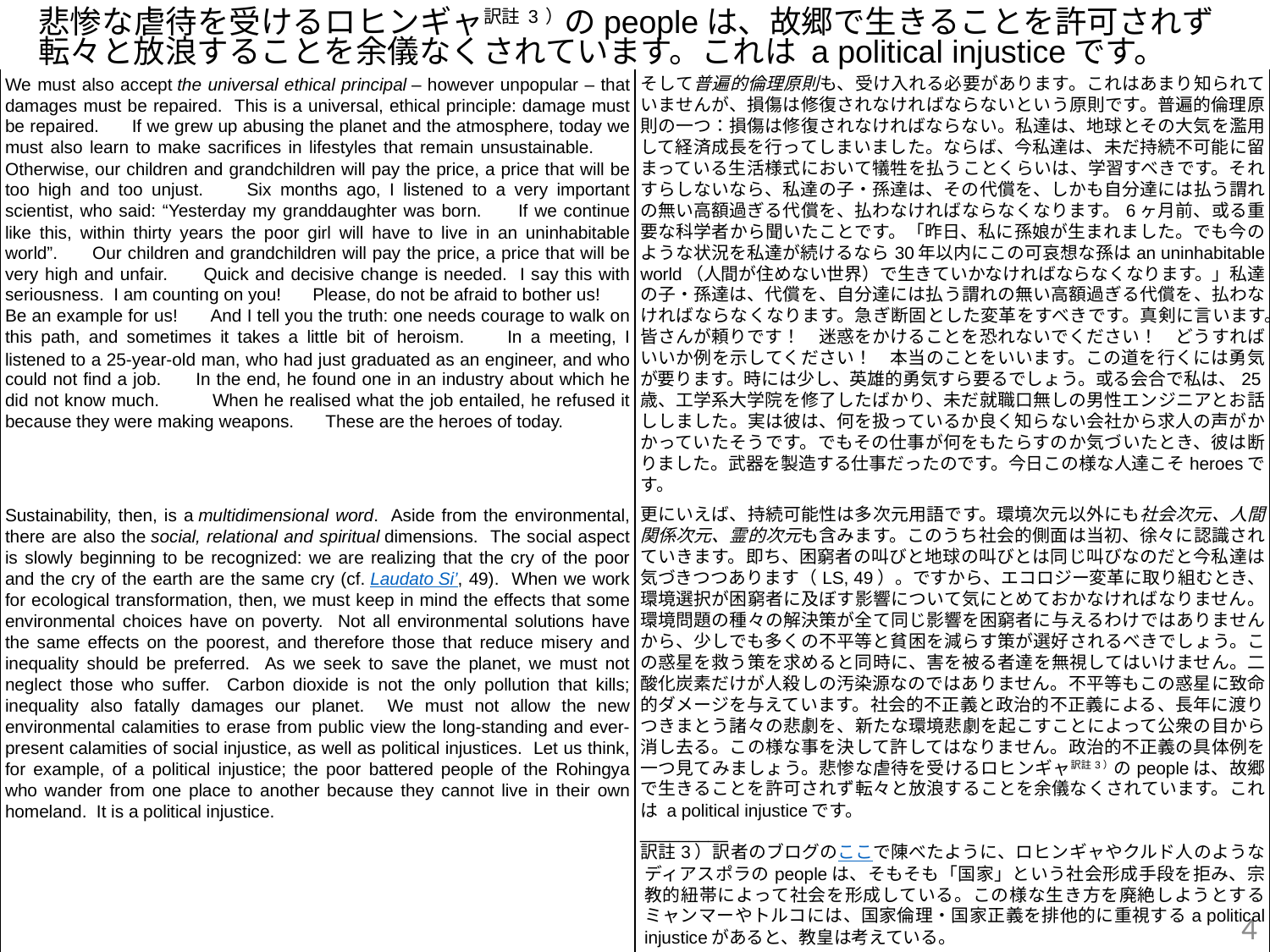

# 悲惨な虐待を受けるロヒンギャ訳註3）のpeopleは、故郷で生きることを許可されず転々と放浪することを余儀なくされています。これは a political injusticeです。
| We must also accept the universal ethical principal – however unpopular – that damages must be repaired. This is a universal, ethical principle: damage must be repaired. 　If we grew up abusing the planet and the atmosphere, today we must also learn to make sacrifices in lifestyles that remain unsustainable. 　Otherwise, our children and grandchildren will pay the price, a price that will be too high and too unjust. 　Six months ago, I listened to a very important scientist, who said: “Yesterday my granddaughter was born. 　If we continue like this, within thirty years the poor girl will have to live in an uninhabitable world”. 　Our children and grandchildren will pay the price, a price that will be very high and unfair. 　Quick and decisive change is needed. I say this with seriousness. I am counting on you! 　Please, do not be afraid to bother us! 　Be an example for us! 　And I tell you the truth: one needs courage to walk on this path, and sometimes it takes a little bit of heroism. 　In a meeting, I listened to a 25-year-old man, who had just graduated as an engineer, and who could not find a job. 　In the end, he found one in an industry about which he did not know much. 　　When he realised what the job entailed, he refused it because they were making weapons. 　These are the heroes of today. | そして普遍的倫理原則も、受け入れる必要があります。これはあまり知られていませんが、損傷は修復されなければならないという原則です。普遍的倫理原則の一つ：損傷は修復されなければならない。私達は、地球とその大気を濫用して経済成長を行ってしまいました。ならば、今私達は、未だ持続不可能に留まっている生活様式において犠牲を払うことくらいは、学習すべきです。それすらしないなら、私達の子・孫達は、その代償を、しかも自分達には払う謂れの無い高額過ぎる代償を、払わなければならなくなります。6ヶ月前、或る重要な科学者から聞いたことです。「昨日、私に孫娘が生まれました。でも今のような状況を私達が続けるなら30年以内にこの可哀想な孫はan uninhabitable world（人間が住めない世界）で生きていかなければならなくなります。」私達の子・孫達は、代償を、自分達には払う謂れの無い高額過ぎる代償を、払わなければならなくなります。急ぎ断固とした変革をすべきです。真剣に言います。皆さんが頼りです！　迷惑をかけることを恐れないでください！　どうすればいいか例を示してください！　本当のことをいいます。この道を行くには勇気が要ります。時には少し、英雄的勇気すら要るでしょう。或る会合で私は、25歳、工学系大学院を修了したばかり、未だ就職口無しの男性エンジニアとお話ししました。実は彼は、何を扱っているか良く知らない会社から求人の声がかかっていたそうです。でもその仕事が何をもたらすのか気づいたとき、彼は断りました。武器を製造する仕事だったのです。今日この様な人達こそheroesです。 |
| --- | --- |
| Sustainability, then, is a multidimensional word. Aside from the environmental, there are also the social, relational and spiritual dimensions. The social aspect is slowly beginning to be recognized: we are realizing that the cry of the poor and the cry of the earth are the same cry (cf. Laudato Si’, 49). When we work for ecological transformation, then, we must keep in mind the effects that some environmental choices have on poverty. Not all environmental solutions have the same effects on the poorest, and therefore those that reduce misery and inequality should be preferred. As we seek to save the planet, we must not neglect those who suffer. Carbon dioxide is not the only pollution that kills; inequality also fatally damages our planet. We must not allow the new environmental calamities to erase from public view the long-standing and ever-present calamities of social injustice, as well as political injustices. Let us think, for example, of a political injustice; the poor battered people of the Rohingya who wander from one place to another because they cannot live in their own homeland. It is a political injustice. | 更にいえば、持続可能性は多次元用語です。環境次元以外にも社会次元、人間関係次元、霊的次元も含みます。このうち社会的側面は当初、徐々に認識されていきます。即ち、困窮者の叫びと地球の叫びとは同じ叫びなのだと今私達は気づきつつあります（LS, 49）。ですから、エコロジー変革に取り組むとき、環境選択が困窮者に及ぼす影響について気にとめておかなければなりません。環境問題の種々の解決策が全て同じ影響を困窮者に与えるわけではありませんから、少しでも多くの不平等と貧困を減らす策が選好されるべきでしょう。この惑星を救う策を求めると同時に、害を被る者達を無視してはいけません。二酸化炭素だけが人殺しの汚染源なのではありません。不平等もこの惑星に致命的ダメージを与えています。社会的不正義と政治的不正義による、長年に渡りつきまとう諸々の悲劇を、新たな環境悲劇を起こすことによって公衆の目から消し去る。この様な事を決して許してはなりません。政治的不正義の具体例を一つ見てみましょう。悲惨な虐待を受けるロヒンギャ訳註3）のpeopleは、故郷で生きることを許可されず転々と放浪することを余儀なくされています。これは a political injusticeです。 \_\_\_\_\_\_\_\_\_ 訳註3）訳者のブログのここで陳べたように、ロヒンギャやクルド人のようなディアスポラのpeopleは、そもそも「国家」という社会形成手段を拒み、宗教的紐帯によって社会を形成している。この様な生き方を廃絶しようとするミャンマーやトルコには、国家倫理・国家正義を排他的に重視するa political injusticeがあると、教皇は考えている。 |
4